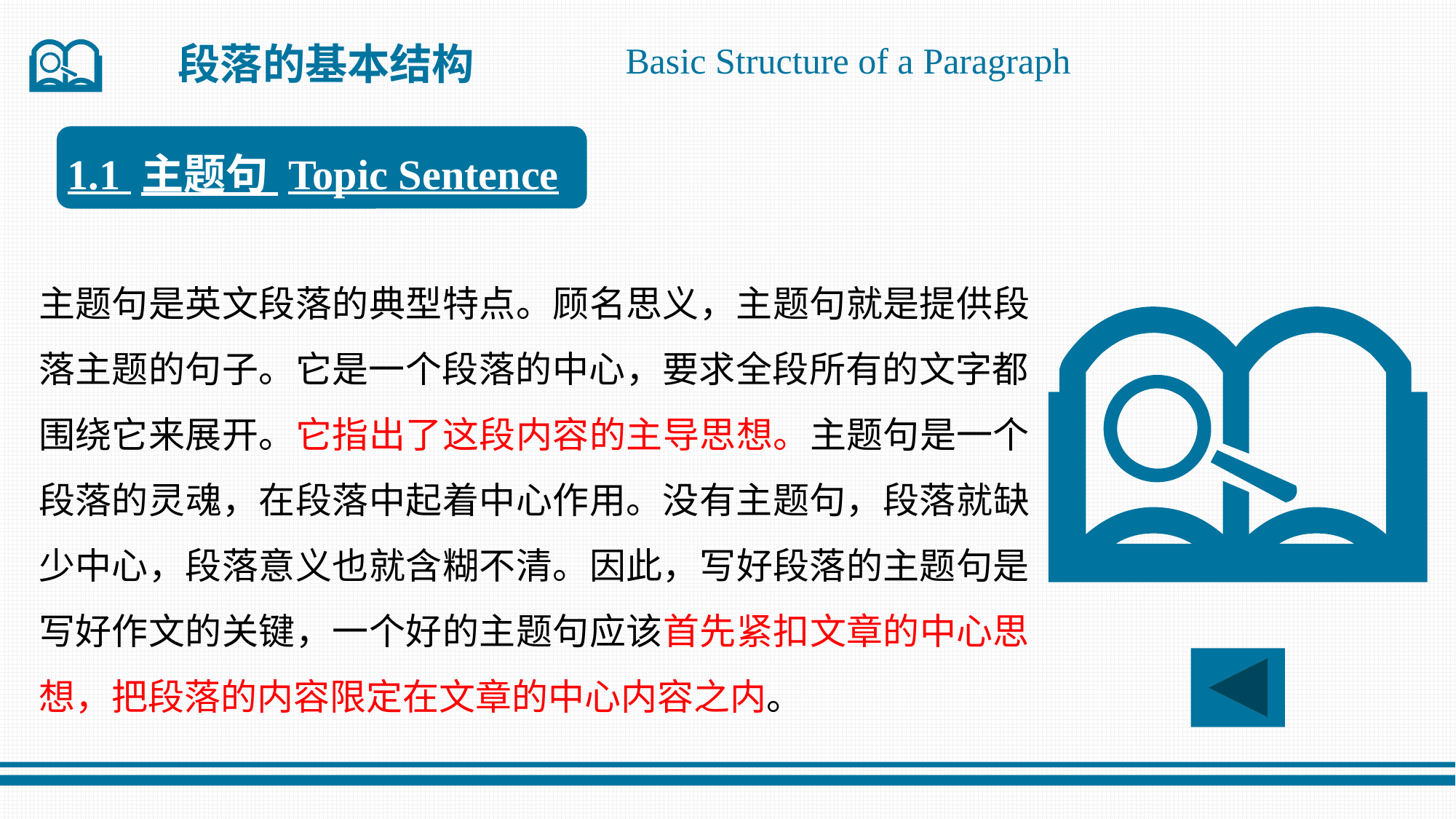

段落的基本结构
Basic Structure of a Paragraph

1.1 主题句 Topic Sentence
主题句是英文段落的典型特点。顾名思义，主题句就是提供段落主题的句子。它是一个段落的中心，要求全段所有的文字都围绕它来展开。它指出了这段内容的主导思想。主题句是一个段落的灵魂，在段落中起着中心作用。没有主题句，段落就缺少中心，段落意义也就含糊不清。因此，写好段落的主题句是写好作文的关键，一个好的主题句应该首先紧扣文章的中心思想，把段落的内容限定在文章的中心内容之内。